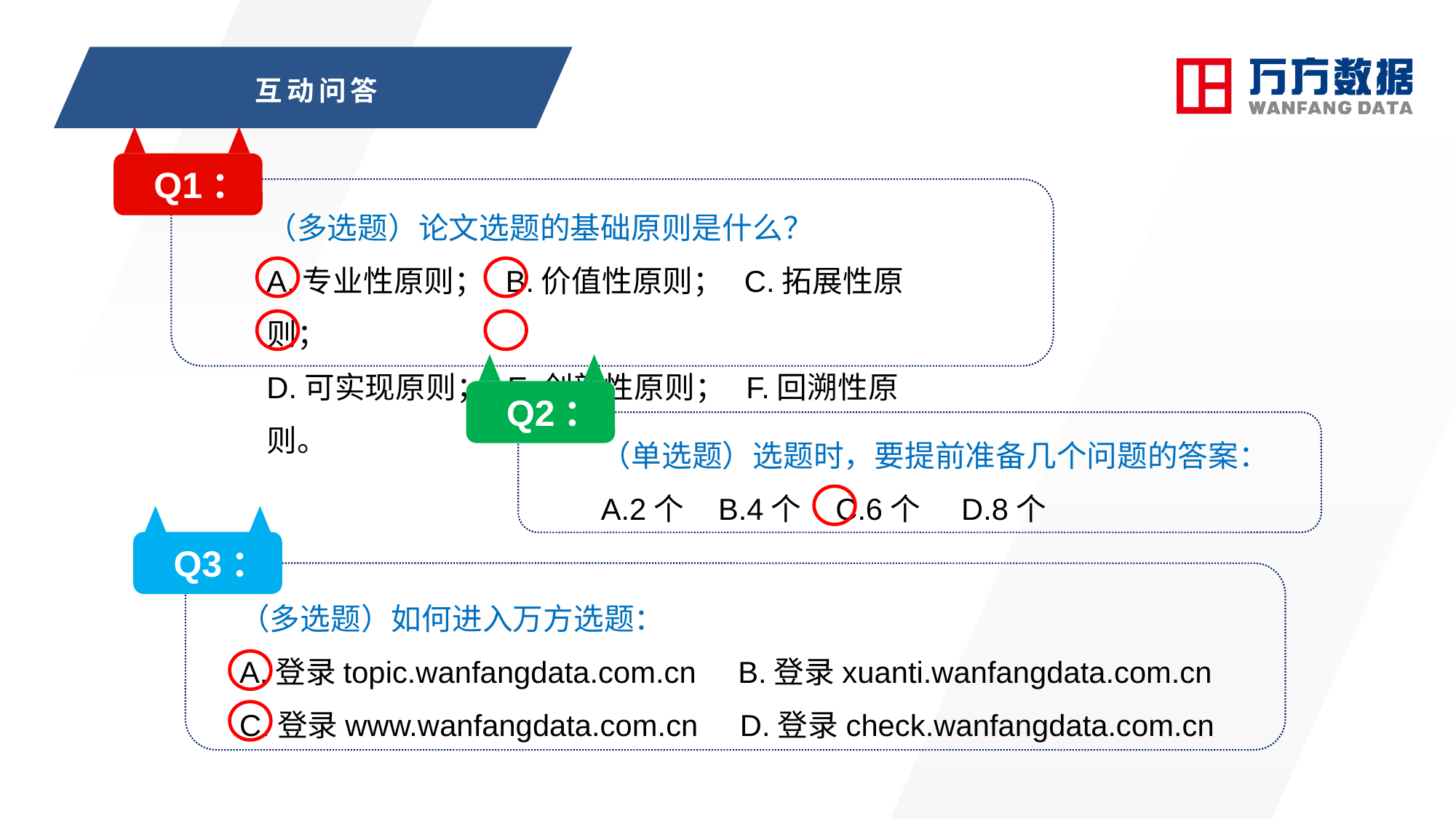

# 互动问答

Q1：

（多选题）论文选题的基础原则是什么？
A.专业性原则；  B.价值性原则；  C.拓展性原则；
D.可实现原则；  E.创新性原则；  F.回溯性原则。

Q2：

（单选题）选题时，要提前准备几个问题的答案：
A.2个    B.4个    C.6个     D.8个

Q3：

（多选题）如何进入万方选题：
A.登录topic.wanfangdata.com.cn     B.登录xuanti.wanfangdata.com.cn
C.登录www.wanfangdata.com.cn     D.登录check.wanfangdata.com.cn